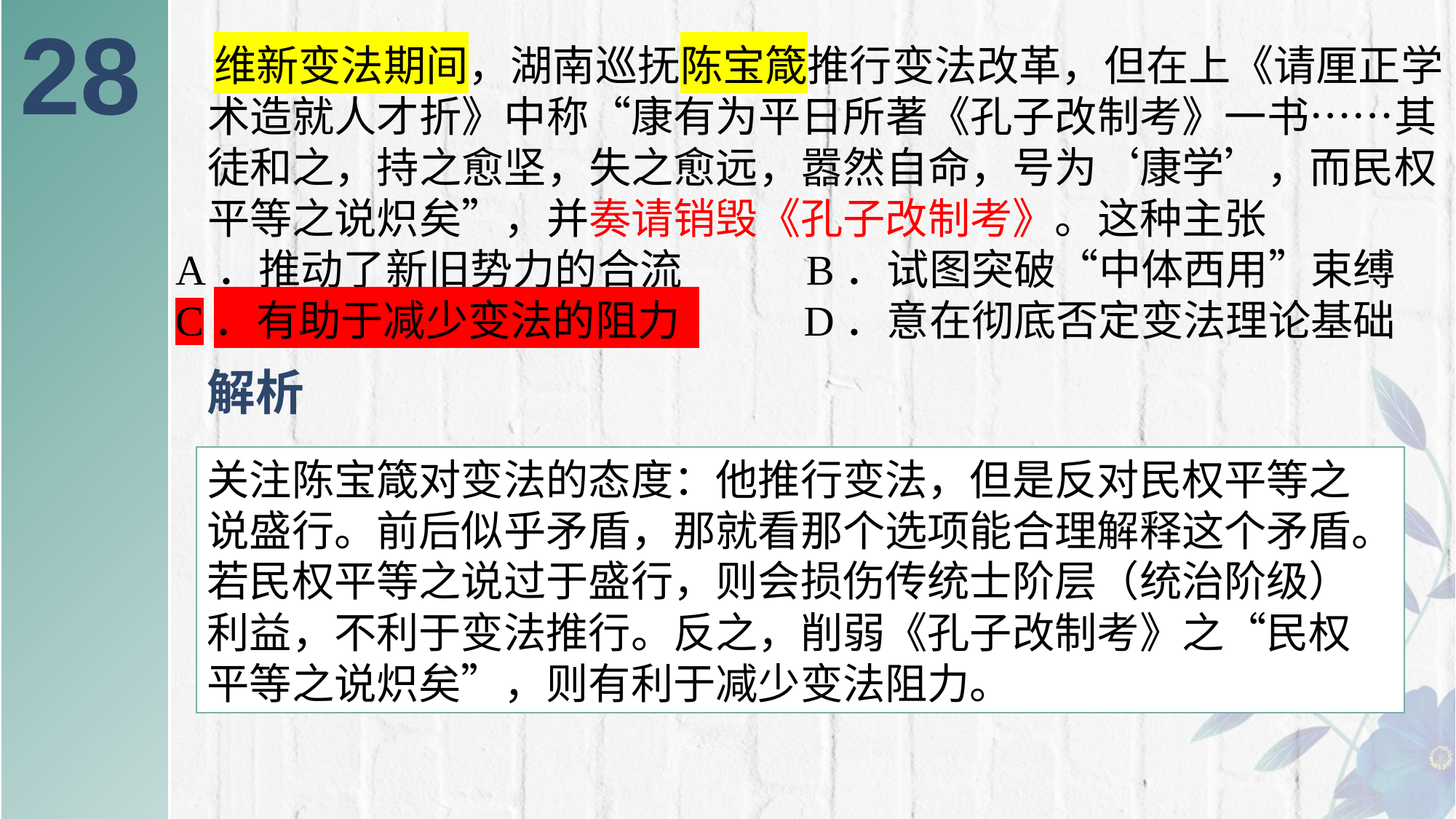

28

   维新变法期间，湖南巡抚陈宝箴推行变法改革，但在上《请厘正学术造就人才折》中称“康有为平日所著《孔子改制考》一书……其徒和之，持之愈坚，失之愈远，嚣然自命，号为‘康学’，而民权平等之说炽矣”，并奏请销毁《孔子改制考》。这种主张
A．推动了新旧势力的合流            B．试图突破“中体西用”束缚
C．有助于减少变法的阻力            D．意在彻底否定变法理论基础
# 解析
关注陈宝箴对变法的态度：他推行变法，但是反对民权平等之说盛行。前后似乎矛盾，那就看那个选项能合理解释这个矛盾。
若民权平等之说过于盛行，则会损伤传统士阶层（统治阶级）利益，不利于变法推行。反之，削弱《孔子改制考》之“民权平等之说炽矣”，则有利于减少变法阻力。